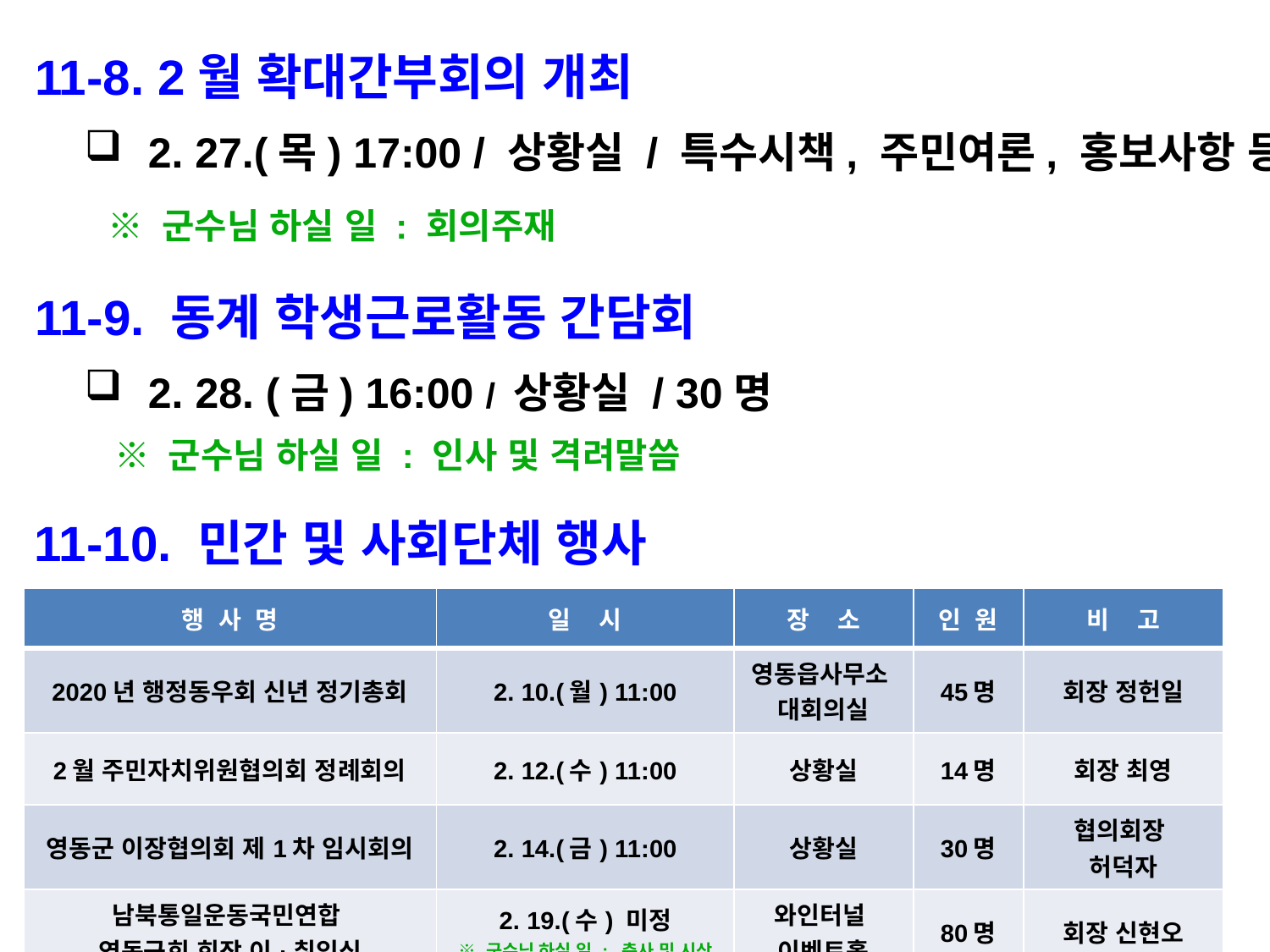

11-8. 2월 확대간부회의 개최
2. 27.(목) 17:00 / 상황실 / 특수시책, 주민여론, 홍보사항 등
  ※ 군수님 하실 일 : 회의주재
 11-9. 동계 학생근로활동 간담회
2. 28. (금) 16:00 / 상황실 / 30명
   ※ 군수님 하실 일 : 인사 및 격려말씀
 11-10. 민간 및 사회단체 행사
| 행 사 명 | 일 시 | 장 소 | 인 원 | 비 고 |
| --- | --- | --- | --- | --- |
| 2020년 행정동우회 신년 정기총회 | 2. 10.(월) 11:00 | 영동읍사무소 대회의실 | 45명 | 회장 정헌일 |
| 2월 주민자치위원협의회 정례회의 | 2. 12.(수) 11:00 | 상황실 | 14명 | 회장 최영 |
| 영동군 이장협의회 제1차 임시회의 | 2. 14.(금) 11:00 | 상황실 | 30명 | 협의회장 허덕자 |
| 남북통일운동국민연합 영동군회 회장 이·취임식 | 2. 19.(수) 미정 ※ 군수님 하실 일 : 축사 및 시상 | 와인터널 이벤트홀 | 80명 | 회장 신현오 |